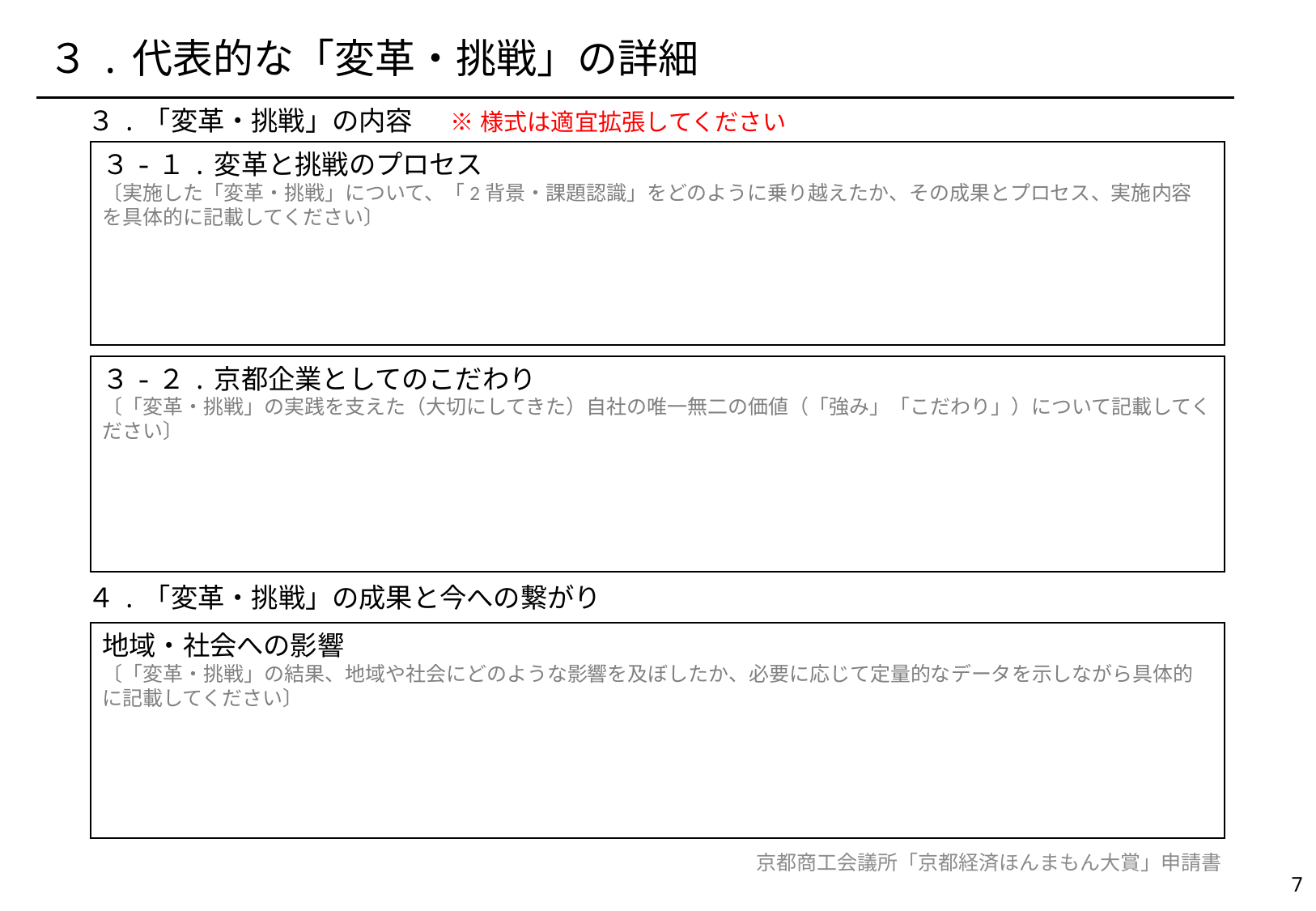

３.代表的な「変革・挑戦」の詳細
３.「変革・挑戦」の内容
※様式は適宜拡張してください
３-１.変革と挑戦のプロセス
〔実施した「変革・挑戦」について、「2背景・課題認識」をどのように乗り越えたか、その成果とプロセス、実施内容を具体的に記載してください〕

３-２.京都企業としてのこだわり
〔「変革・挑戦」の実践を支えた（大切にしてきた）自社の唯一無二の価値（「強み」「こだわり」）について記載してください〕

４.「変革・挑戦」の成果と今への繋がり
地域・社会への影響
〔「変革・挑戦」の結果、地域や社会にどのような影響を及ぼしたか、必要に応じて定量的なデータを示しながら具体的に記載してください〕

京都商工会議所「京都経済ほんまもん大賞」申請書
7